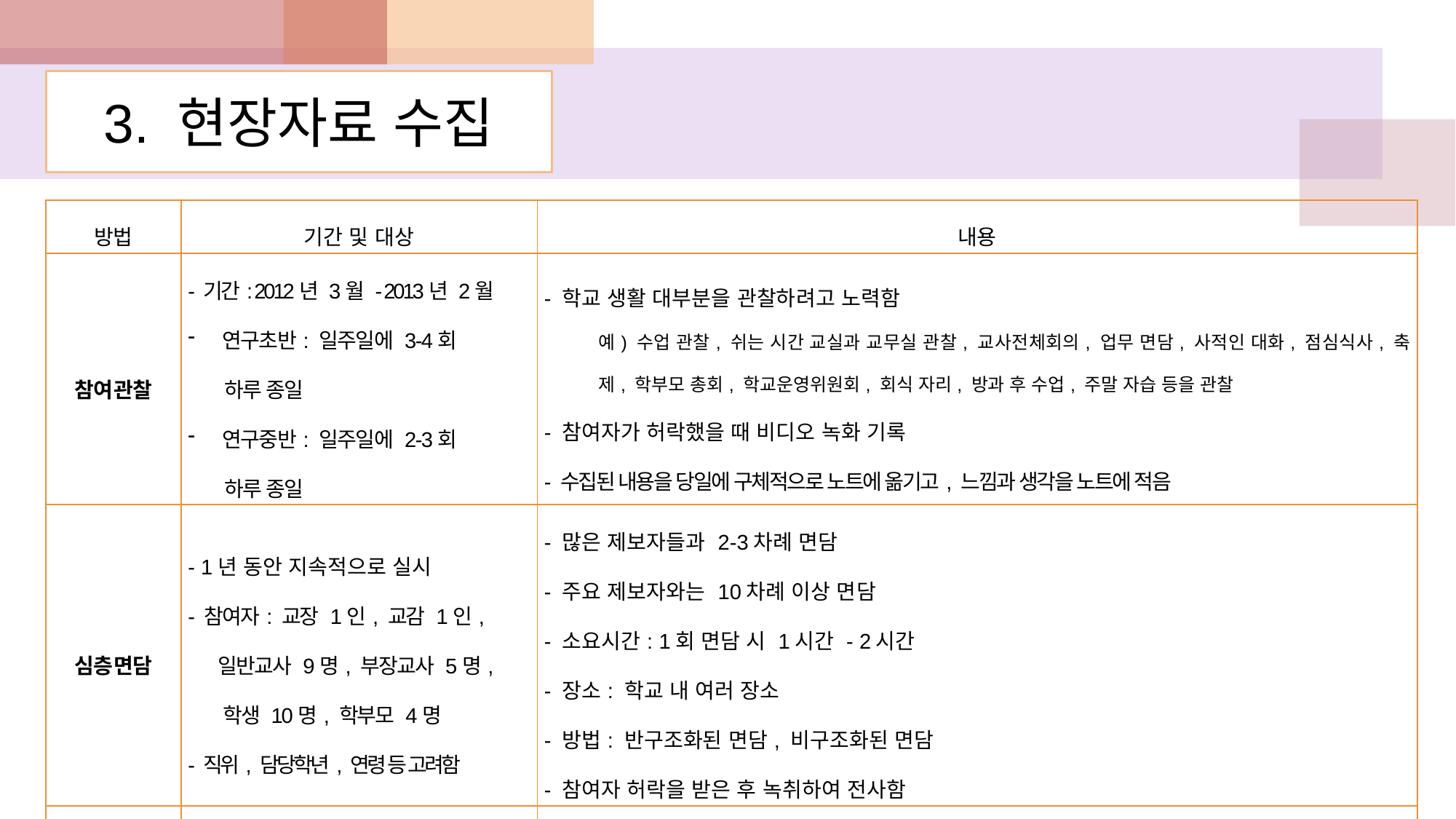

3. 현장자료 수집
| 방법 | 기간 및 대상 | 내용 |
| --- | --- | --- |
| 참여관찰 | - 기간: 2012년 3월 - 2013년 2월 연구초반: 일주일에 3-4회 하루 종일 연구중반: 일주일에 2-3회 하루 종일 | - 학교 생활 대부분을 관찰하려고 노력함 예) 수업 관찰, 쉬는 시간 교실과 교무실 관찰, 교사전체회의, 업무 면담, 사적인 대화, 점심식사, 축제, 학부모 총회, 학교운영위원회, 회식 자리, 방과 후 수업, 주말 자습 등을 관찰 - 참여자가 허락했을 때 비디오 녹화 기록 - 수집된 내용을 당일에 구체적으로 노트에 옮기고, 느낌과 생각을 노트에 적음 |
| 심층면담 | - 1년 동안 지속적으로 실시 - 참여자: 교장 1인, 교감 1인, 일반교사 9명, 부장교사 5명, 학생 10명, 학부모 4명 - 직위, 담당학년, 연령 등 고려함 | - 많은 제보자들과 2-3차례 면담 - 주요 제보자와는 10차례 이상 면담 - 소요시간: 1회 면담 시 1시간 - 2시간 - 장소: 학교 내 여러 장소 - 방법: 반구조화된 면담, 비구조화된 면담 - 참여자 허락을 받은 후 녹취하여 전사함 |
| 문서수집 |  | 업무일지, 학교요람 및 운영계획, 직원열람표, 학교회의록 및 첨부자료, 언론 보도자료, 홈페이지 등 - 교사, 관리자, 학생 학부모의 이메일과 SNS 글 등 |